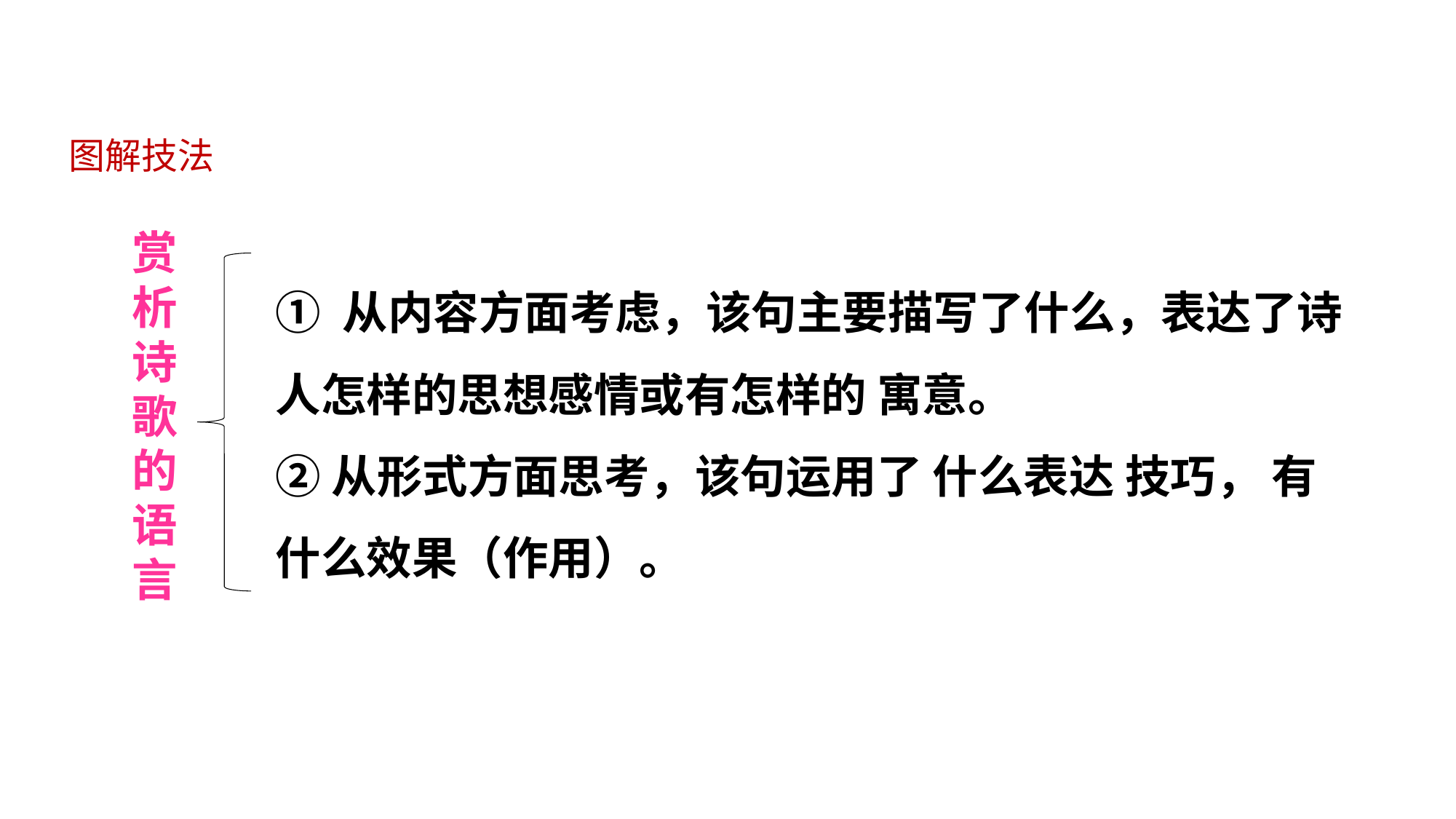

图解技法
赏
析
诗
歌
的
语
言

① 从内容方面考虑，该句主要描写了什么，表达了诗人怎样的思想感情或有怎样的 寓意。
② 从形式方面思考，该句运用了 什么表达 技巧， 有什么效果（作用）。